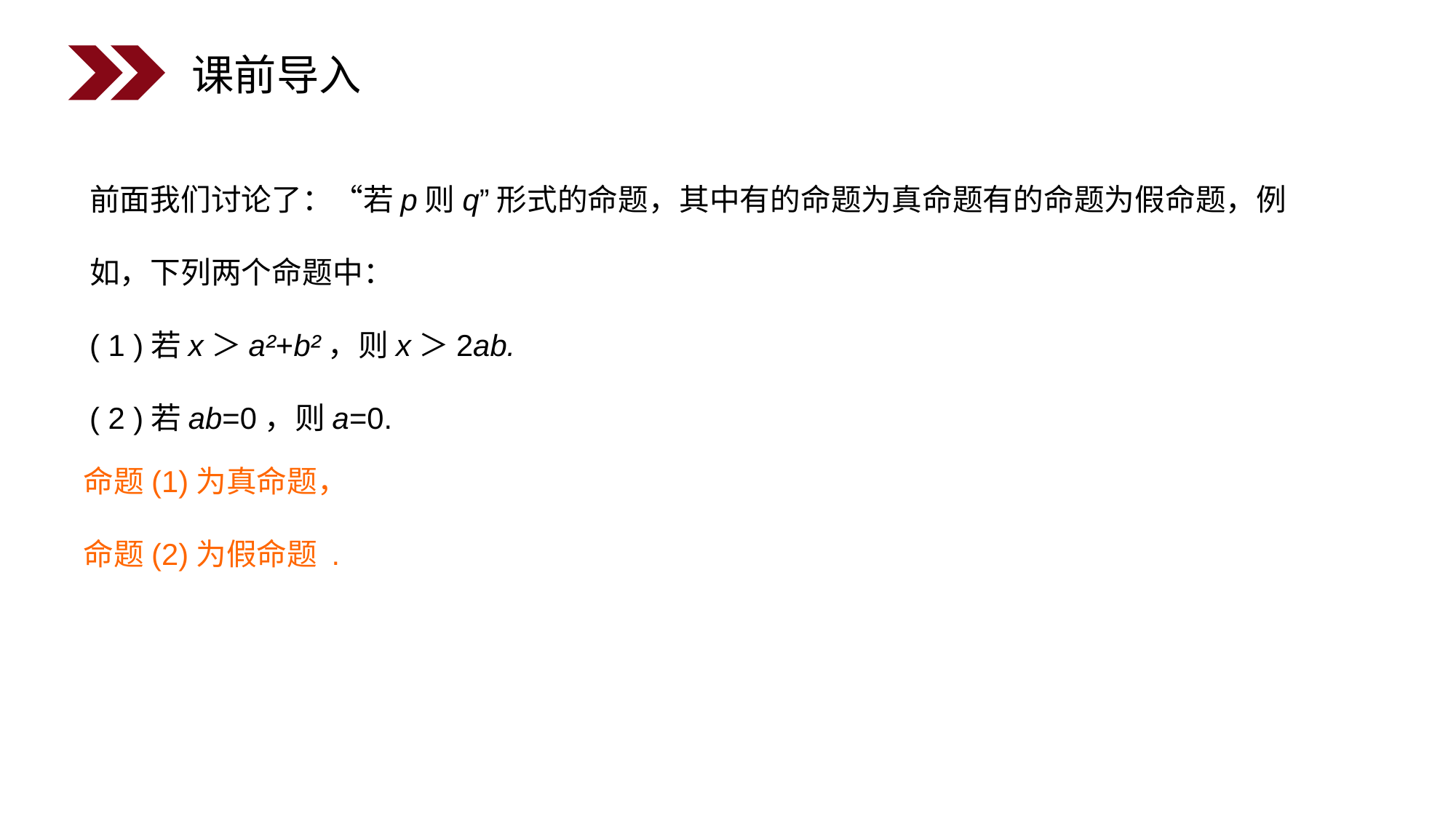

课前导入
前面我们讨论了：“若p则q”形式的命题，其中有的命题为真命题有的命题为假命题，例如，下列两个命题中：
( 1 )若x＞a²+b²，则x＞2ab.
( 2 )若ab=0，则a=0.
命题(1)为真命题，
命题(2)为假命题 .